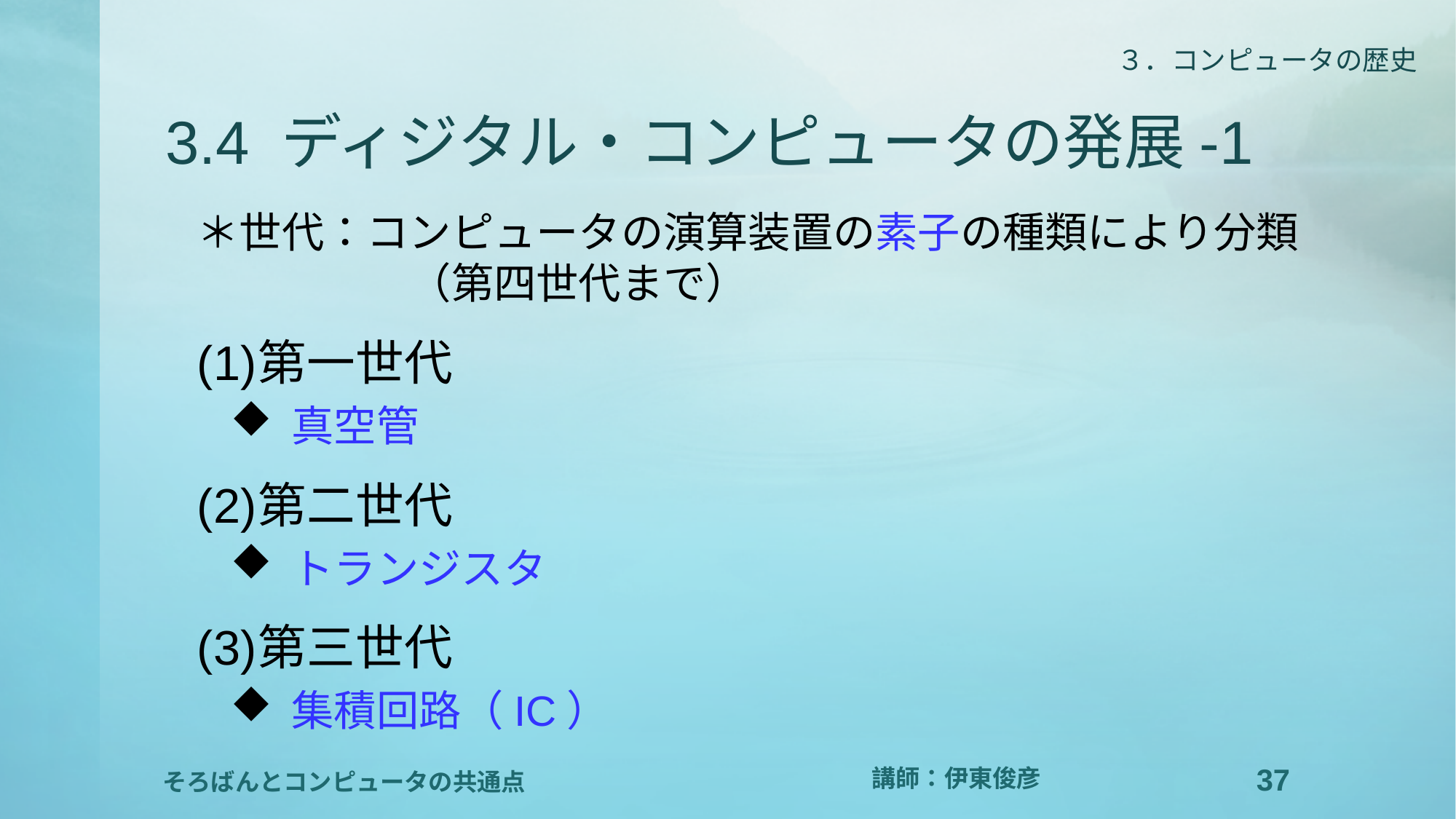

３．コンピュータの歴史
# 3.4 ディジタル・コンピュータの発展-1
＊世代：コンピュータの演算装置の素子の種類により分類
　　　　　（第四世代まで）
第一世代
真空管
第二世代
トランジスタ
第三世代
集積回路（IC）
37
そろばんとコンピュータの共通点
講師：伊東俊彦